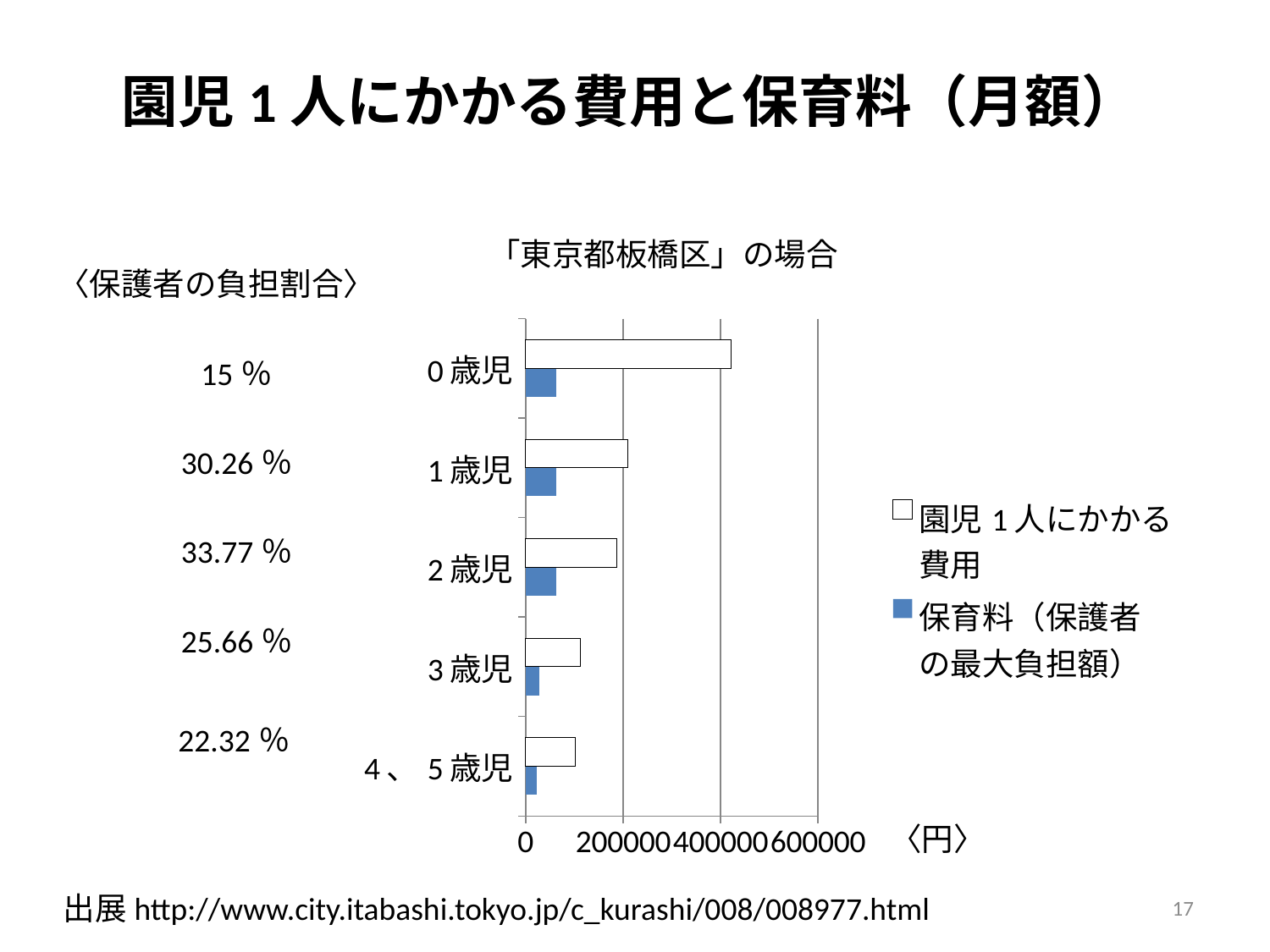

園児1人にかかる費用と保育料（月額）
「東京都板橋区」の場合
〈保護者の負担割合〉

### Chart

| Category | 保育料（保護者の最大負担額） | 園児1人にかかる費用 |
|---|---|---|
| 4、5歳児 | 22700.0 | 101682.0 |
| 3歳児 | 28700.0 | 111846.0 |
| 2歳児 | 63200.0 | 187151.0 |
| 1歳児 | 63200.0 | 208863.0 |
| 0歳児 | 63200.0 | 421437.0 |
15％
30.26％
33.77％

25.66％
22.32％
〈円〉
17
出展http://www.city.itabashi.tokyo.jp/c_kurashi/008/008977.html